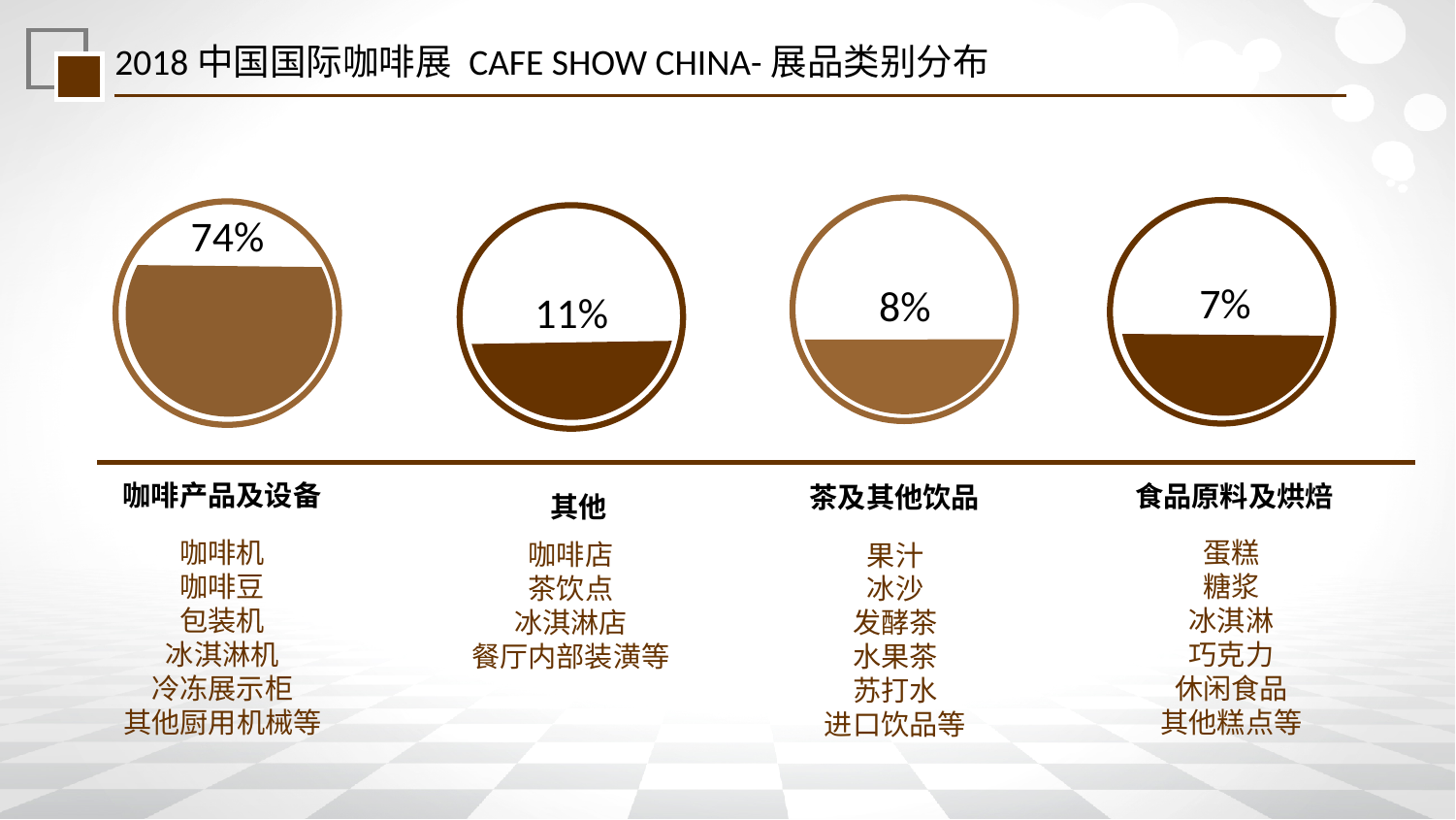

2018中国国际咖啡展 CAFE SHOW CHINA-展品类别分布

8%

7%

74%

11%

咖啡产品及设备
咖啡机
咖啡豆
包装机
冰淇淋机
冷冻展示柜
其他厨用机械等
食品原料及烘焙
蛋糕
糖浆
冰淇淋
巧克力
休闲食品
其他糕点等

茶及其他饮品
果汁
冰沙
发酵茶
水果茶
苏打水
进口饮品等

其他

咖啡店
茶饮点
冰淇淋店
餐厅内部装潢等